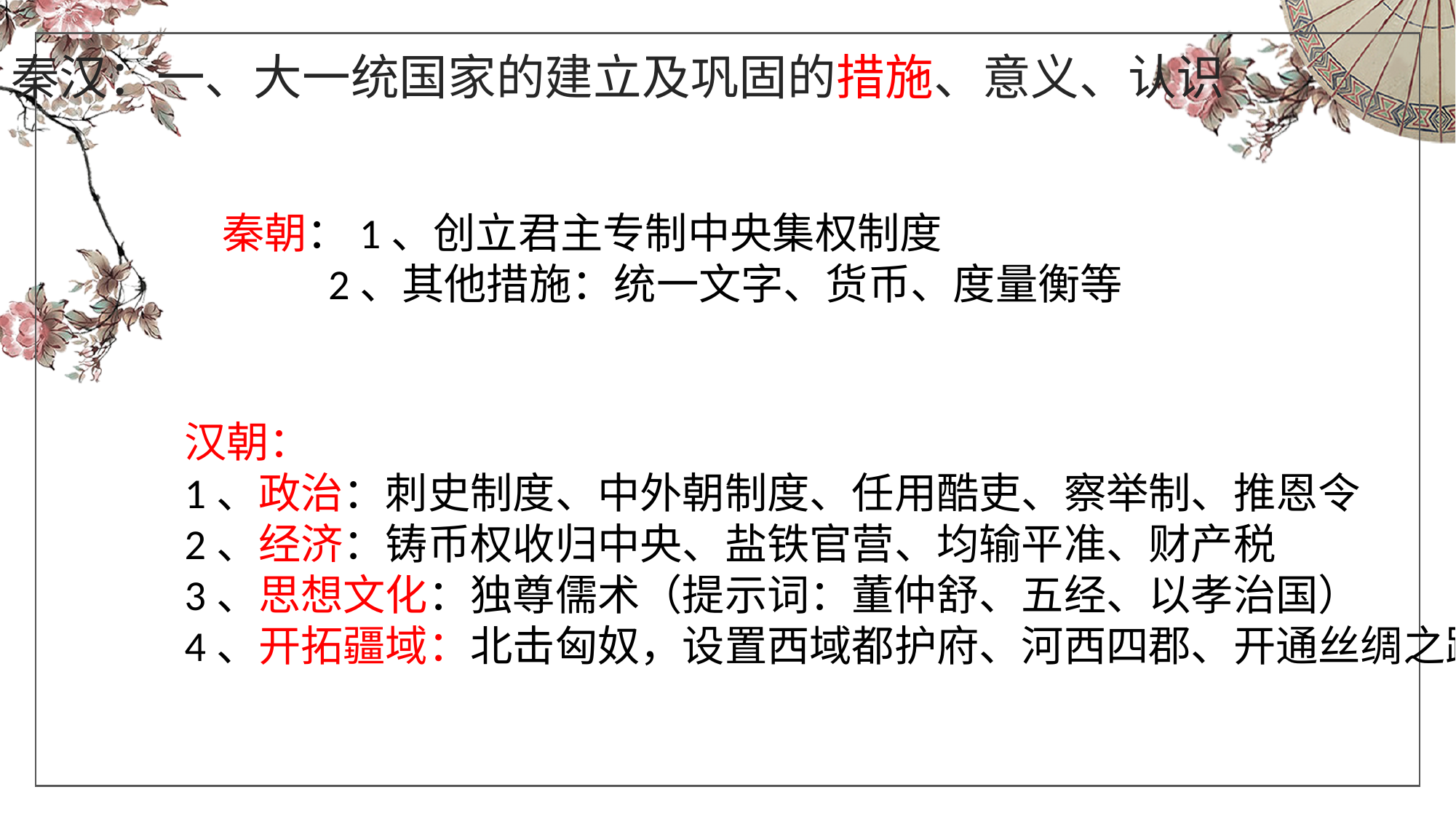

秦汉：一、大一统国家的建立及巩固的措施、意义、认识
秦朝：1、创立君主专制中央集权制度
           2、其他措施：统一文字、货币、度量衡等
汉朝：
1、政治：刺史制度、中外朝制度、任用酷吏、察举制、推恩令
2、经济：铸币权收归中央、盐铁官营、均输平准、财产税
3、思想文化：独尊儒术（提示词：董仲舒、五经、以孝治国）
4、开拓疆域：北击匈奴，设置西域都护府、河西四郡、开通丝绸之路